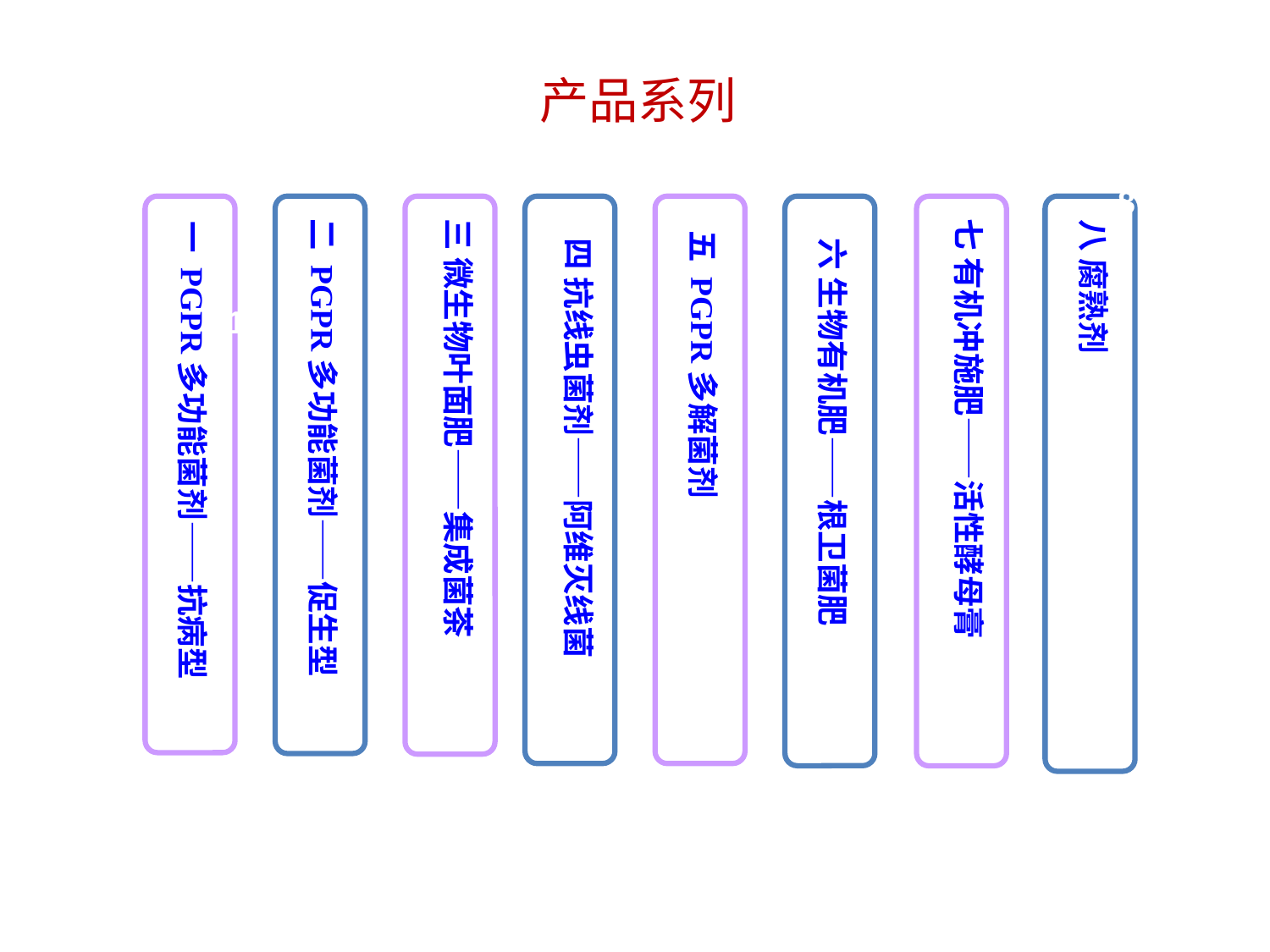

产品系列
8
6
 2
3
5

一 PGPR多功能菌剂——抗病型

三 微生物叶面肥——集成菌茶

  五 PGPR多解菌剂

八 腐熟剂

七 有机冲施肥——活性酵母膏
二 PGPR多功能菌剂——促生型
四 抗线虫菌剂——阿维灭线菌
六 生物有机肥——根卫菌肥
1